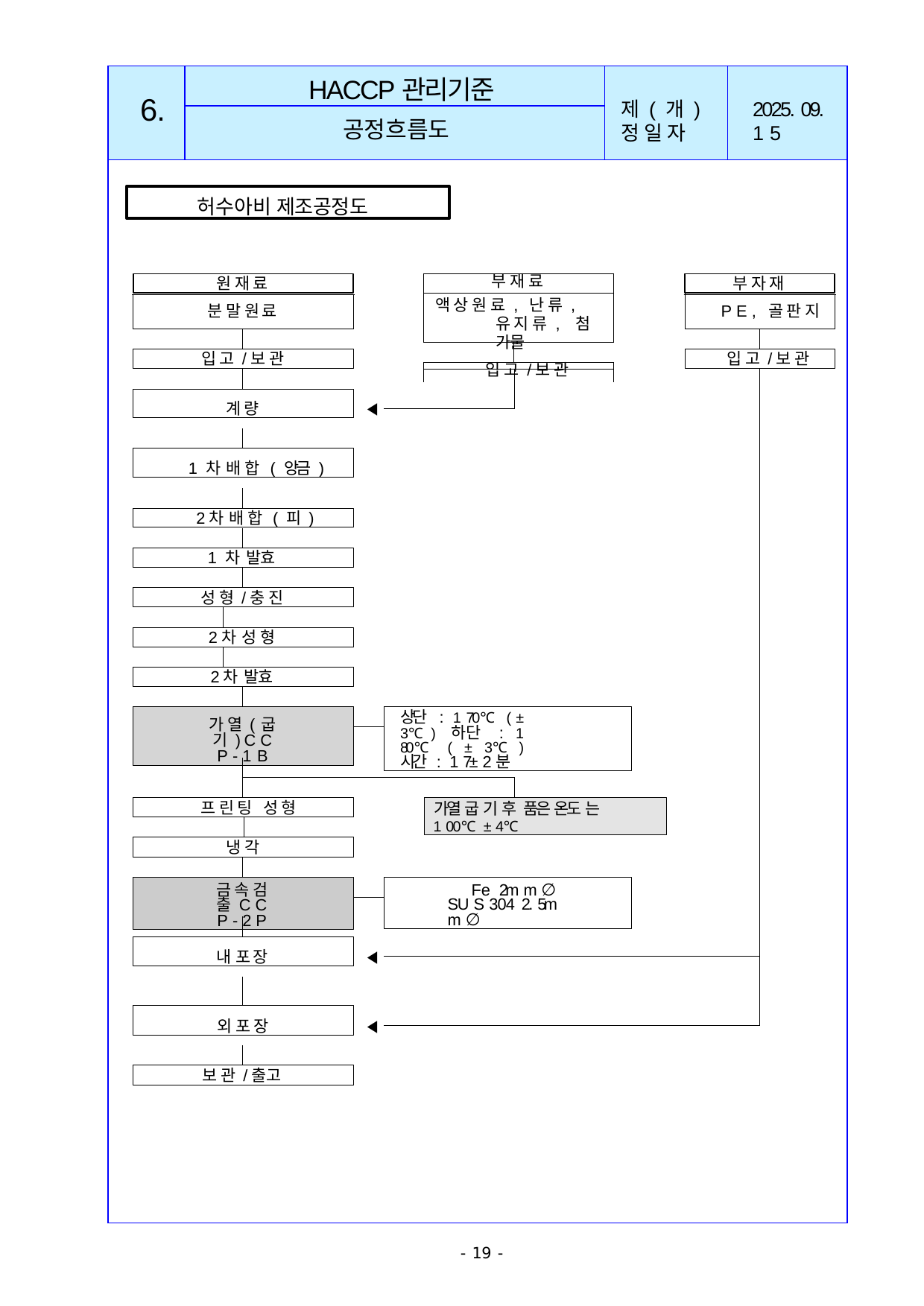

|  |  |  |  |
| --- | --- | --- | --- |
|  |  |  |  |
|  |  |  |  |
HACCP관리기준
6.
제 ( 개 ) 정 일 자
2025. 09. 1 5
공정흐름도
허수아비 제조공정도
| 부 재 료 |  |
| --- | --- |
| 액 상 원 료 , 난 류 , 유 지 류 , 첨 가물 |  |
|  |  |
| 입 고 /보 관 |  |
원 재 료
부 자 재

분 말 원 료
P E , 골 판 지
입 고 /보 관
입 고 /보 관

계 량
◀

1 차 배 합 ( 앙금 )

2차 배 합 ( 피 )

1 차 발효

성 형 /충 진

2차 성 형

2차 발효

가 열 ( 굽 기 ) C C P - 1 B
상단 : 1 70℃ ( ± 3℃ ) 하단 : 1 80℃ ( ± 3℃ ) 시간 : 1 7± 2분

프 린 팅  성 형
가열 굽 기 후 품은 온도 는
1 00℃ ± 4℃

냉 각

금 속 검 출 C C P - 2 P
Fe 2m m ∅ SU S 304 2. 5m m ∅

내 포 장
◀

외 포 장
◀

보 관 /출고
- 19 -